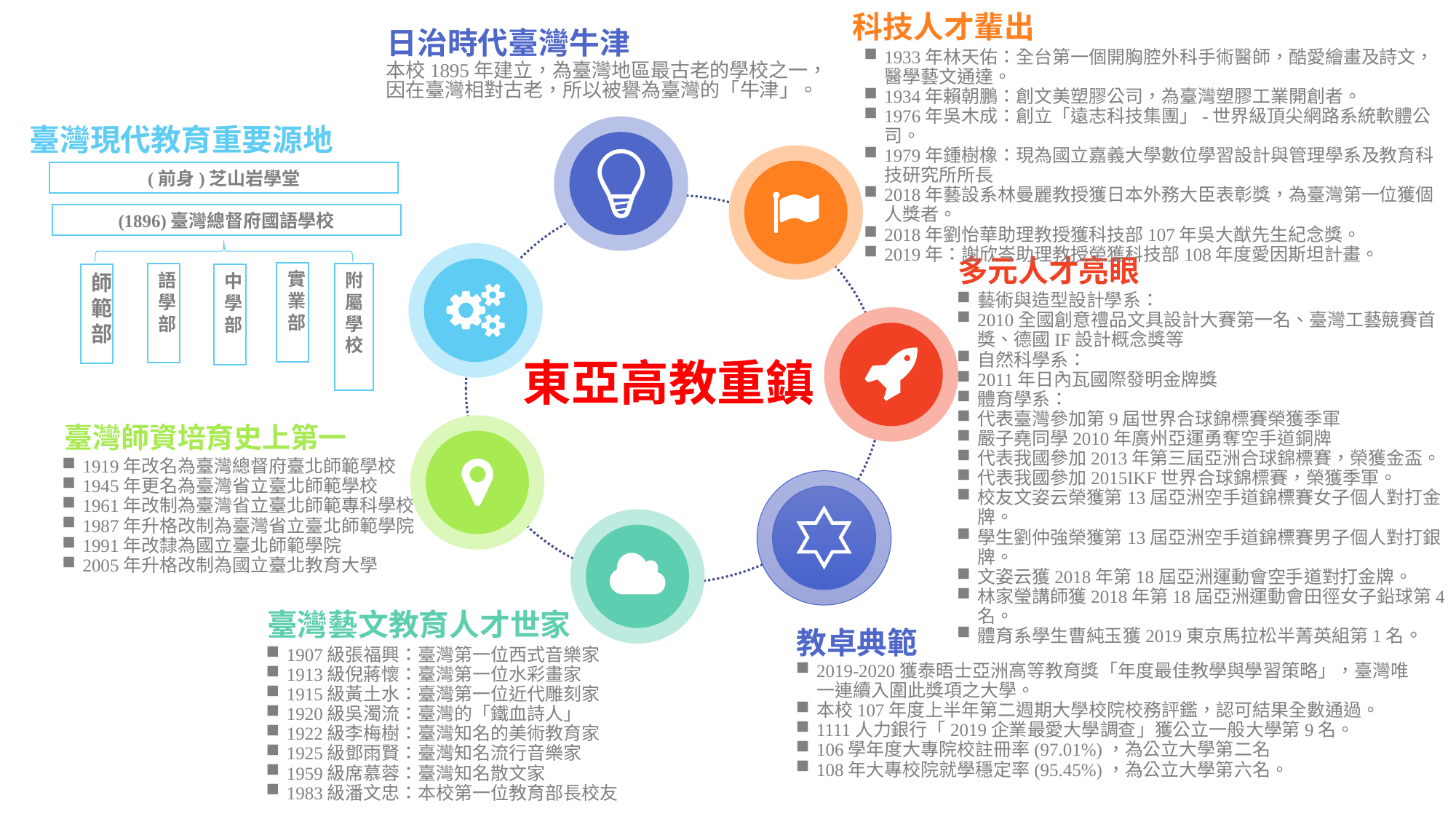

科技人才輩出
1933年林天佑：全台第一個開胸腔外科手術醫師，酷愛繪畫及詩文，醫學藝文通達。
1934年賴朝鵬：創文美塑膠公司，為臺灣塑膠工業開創者。
1976年吳木成：創立「遠志科技集團」-世界級頂尖網路系統軟體公司。
1979年鍾樹橡：現為國立嘉義大學數位學習設計與管理學系及教育科技研究所所長
2018年藝設系林曼麗教授獲日本外務大臣表彰獎，為臺灣第一位獲個人獎者。
2018年劉怡華助理教授獲科技部107年吳大猷先生紀念獎。
2019年：謝欣岑助理教授榮獲科技部108年度愛因斯坦計畫。
日治時代臺灣牛津
本校1895年建立，為臺灣地區最古老的學校之一，因在臺灣相對古老，所以被譽為臺灣的「牛津」。

臺灣現代教育重要源地

(前身)芝山岩學堂
(1896)臺灣總督府國語學校
實業部
語學
部
附屬學校
師範部
中學部

多元人才亮眼
藝術與造型設計學系：
2010全國創意禮品文具設計大賽第一名、臺灣工藝競賽首獎、德國IF設計概念獎等
自然科學系：
2011年日內瓦國際發明金牌獎
體育學系：
代表臺灣參加第9屆世界合球錦標賽榮獲季軍
嚴子堯同學2010年廣州亞運勇奪空手道銅牌
代表我國參加2013年第三屆亞洲合球錦標賽，榮獲金盃。
代表我國參加2015IKF世界合球錦標賽，榮獲季軍。
校友文姿云榮獲第13屆亞洲空手道錦標賽女子個人對打金牌。
學生劉仲強榮獲第13屆亞洲空手道錦標賽男子個人對打銀牌。
文姿云獲2018年第18屆亞洲運動會空手道對打金牌。
林家瑩講師獲2018年第18屆亞洲運動會田徑女子鉛球第4名。
體育系學生曹純玉獲2019東京馬拉松半菁英組第1名。

東亞高教重鎮

臺灣師資培育史上第一
1919年改名為臺灣總督府臺北師範學校
1945年更名為臺灣省立臺北師範學校
1961年改制為臺灣省立臺北師範專科學校
1987年升格改制為臺灣省立臺北師範學院
1991年改隸為國立臺北師範學院
2005年升格改制為國立臺北教育大學

臺灣藝文教育人才世家
1907級張福興：臺灣第一位西式音樂家
1913級倪蔣懷：臺灣第一位水彩畫家
1915級黃土水：臺灣第一位近代雕刻家
1920級吳濁流：臺灣的「鐵血詩人」
1922級李梅樹：臺灣知名的美術教育家
1925級鄧雨賢：臺灣知名流行音樂家
1959級席慕蓉：臺灣知名散文家
1983級潘文忠：本校第一位教育部長校友
教卓典範
2019-2020獲泰晤士亞洲高等教育獎「年度最佳教學與學習策略」，臺灣唯一連續入圍此獎項之大學。
本校107年度上半年第二週期大學校院校務評鑑，認可結果全數通過。
1111人力銀行「2019企業最愛大學調查」獲公立一般大學第9名。
106學年度大專院校註冊率(97.01%)，為公立大學第二名
108年大專校院就學穩定率(95.45%)，為公立大學第六名。